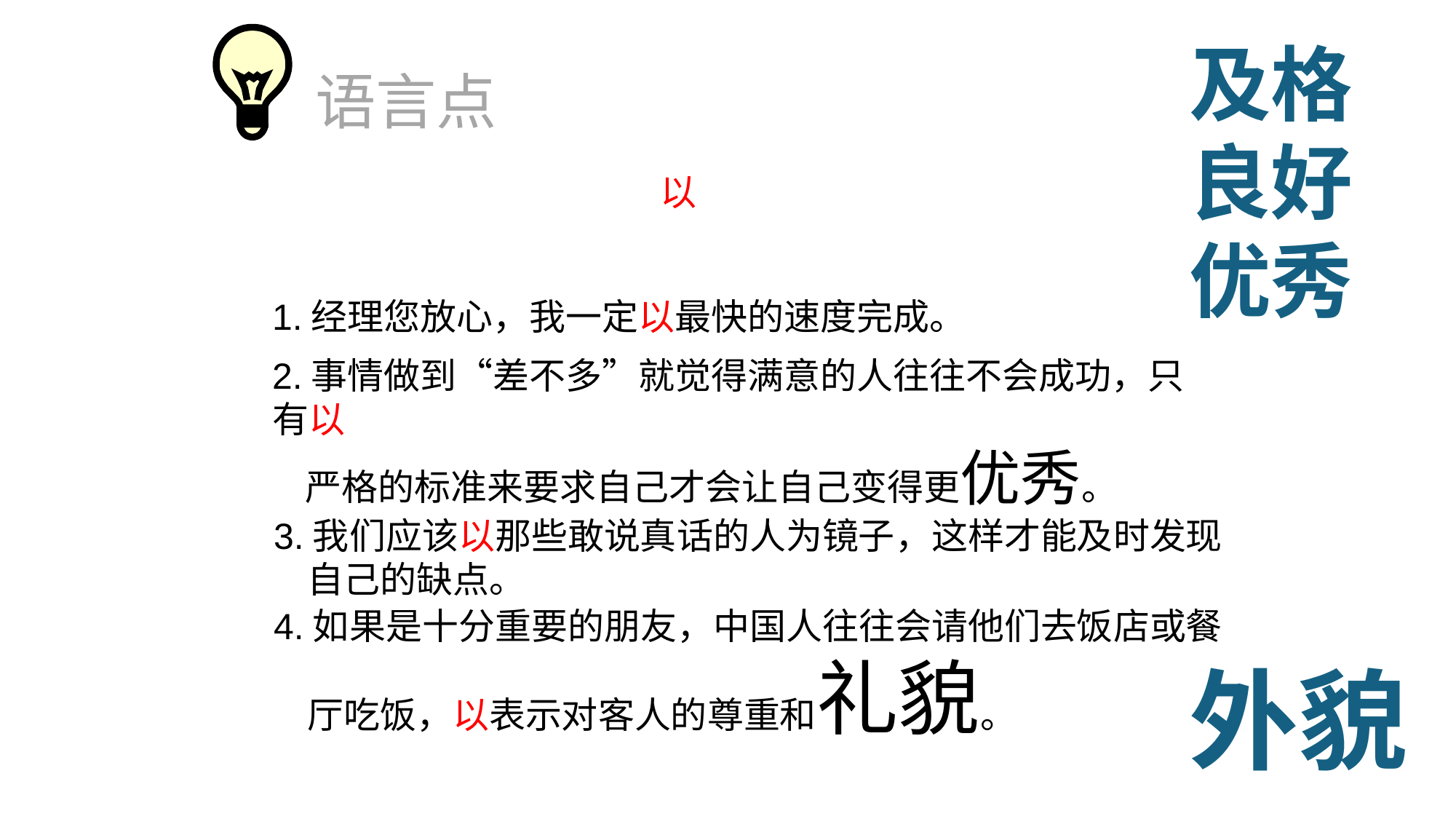

及格
良好
优秀
语言点
以
1.经理您放心，我一定以最快的速度完成。
2.事情做到“差不多”就觉得满意的人往往不会成功，只有以
   严格的标准来要求自己才会让自己变得更优秀。
3.我们应该以那些敢说真话的人为镜子，这样才能及时发现
   自己的缺点。
4.如果是十分重要的朋友，中国人往往会请他们去饭店或餐
   厅吃饭，以表示对客人的尊重和礼貌。
外貌